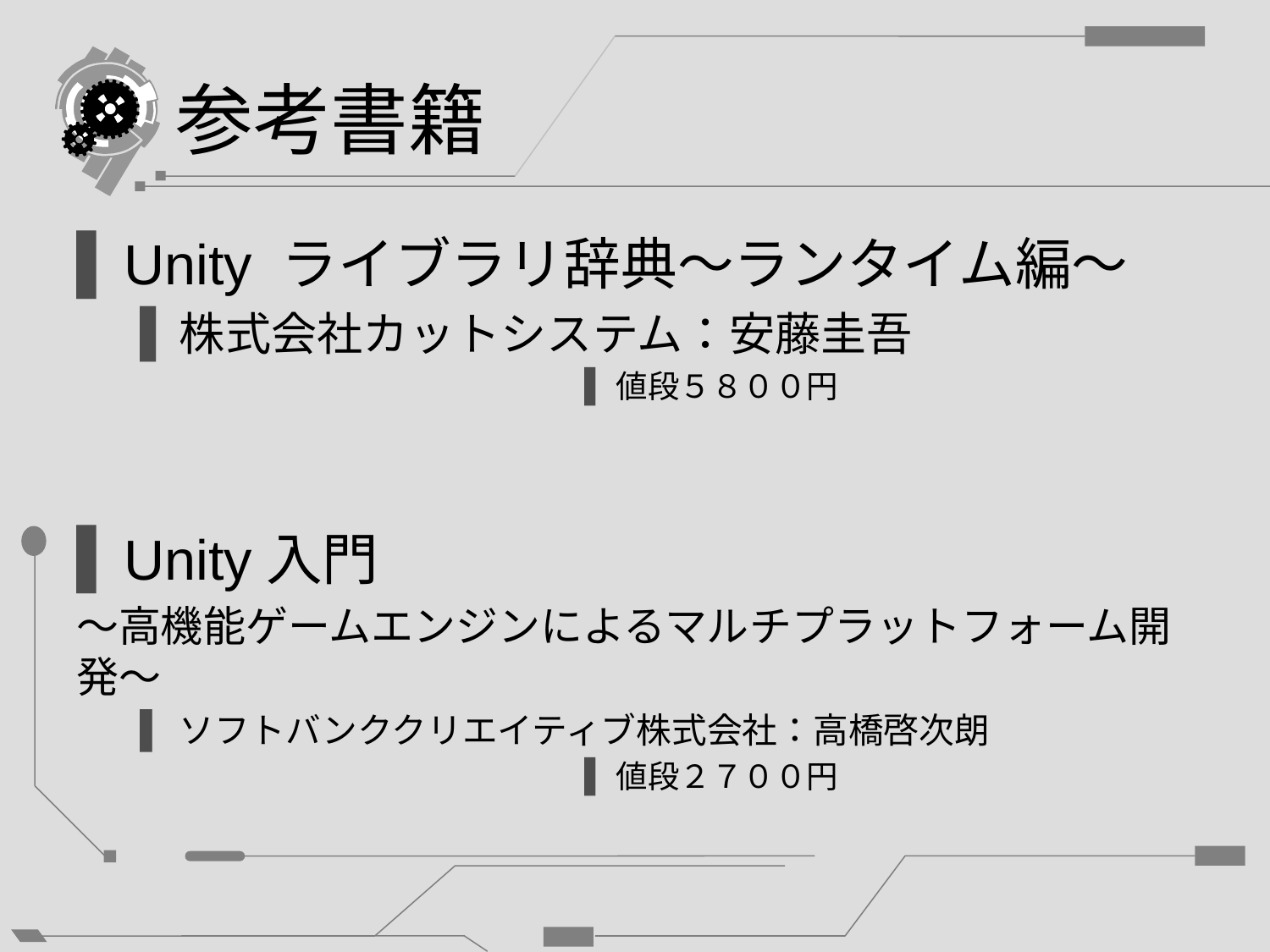

# 参考書籍

Unity ライブラリ辞典～ランタイム編～
株式会社カットシステム：安藤圭吾
値段５８００円

Unity入門
～高機能ゲームエンジンによるマルチプラットフォーム開発～
ソフトバンククリエイティブ株式会社：高橋啓次朗
値段２７００円